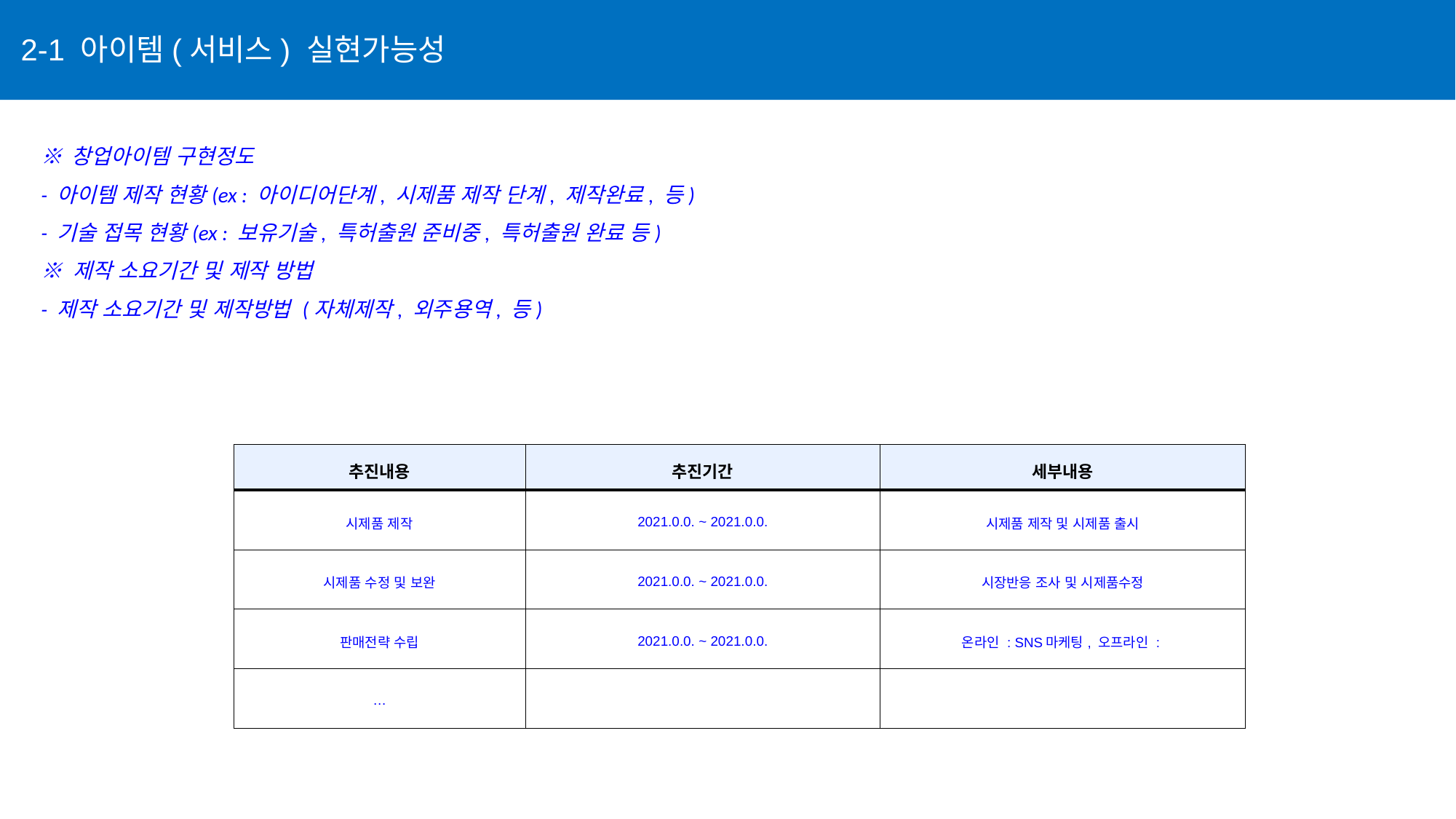

2-1 아이템(서비스) 실현가능성
※ 창업아이템 구현정도
- 아이템 제작 현황(ex : 아이디어단계, 시제품 제작 단계, 제작완료, 등)
- 기술 접목 현황(ex : 보유기술, 특허출원 준비중, 특허출원 완료 등)
※ 제작 소요기간 및 제작 방법
- 제작 소요기간 및 제작방법 (자체제작, 외주용역, 등)
| 추진내용 | 추진기간 | 세부내용 |
| --- | --- | --- |
| 시제품 제작 | 2021.0.0. ~ 2021.0.0. | 시제품 제작 및 시제품 출시 |
| 시제품 수정 및 보완 | 2021.0.0. ~ 2021.0.0. | 시장반응 조사 및 시제품수정 |
| 판매전략 수립 | 2021.0.0. ~ 2021.0.0. | 온라인 : SNS마케팅, 오프라인 : |
| … |  |  |